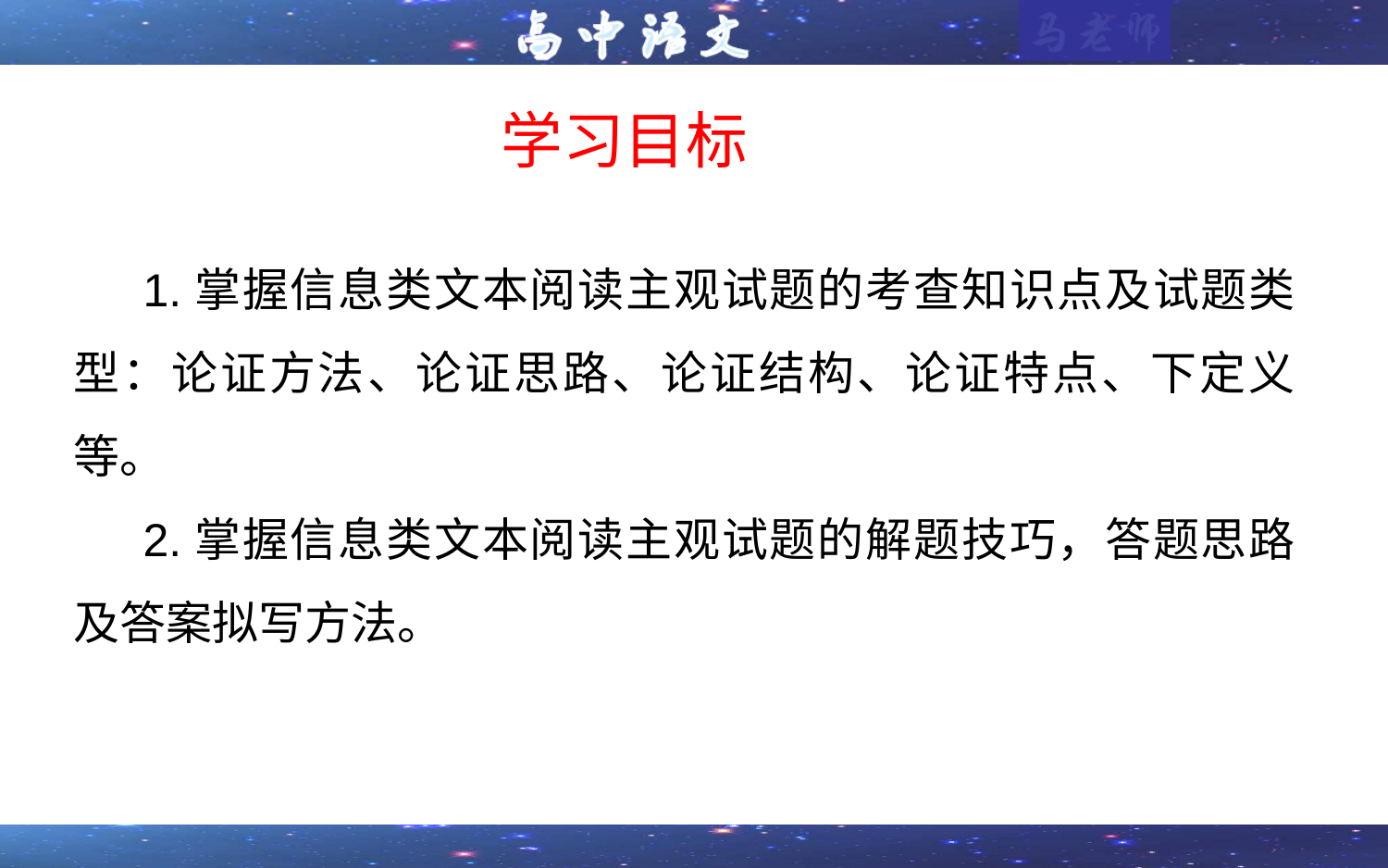

# 学习目标
1.掌握信息类文本阅读主观试题的考查知识点及试题类型：论证方法、论证思路、论证结构、论证特点、下定义等。
2.掌握信息类文本阅读主观试题的解题技巧，答题思路及答案拟写方法。